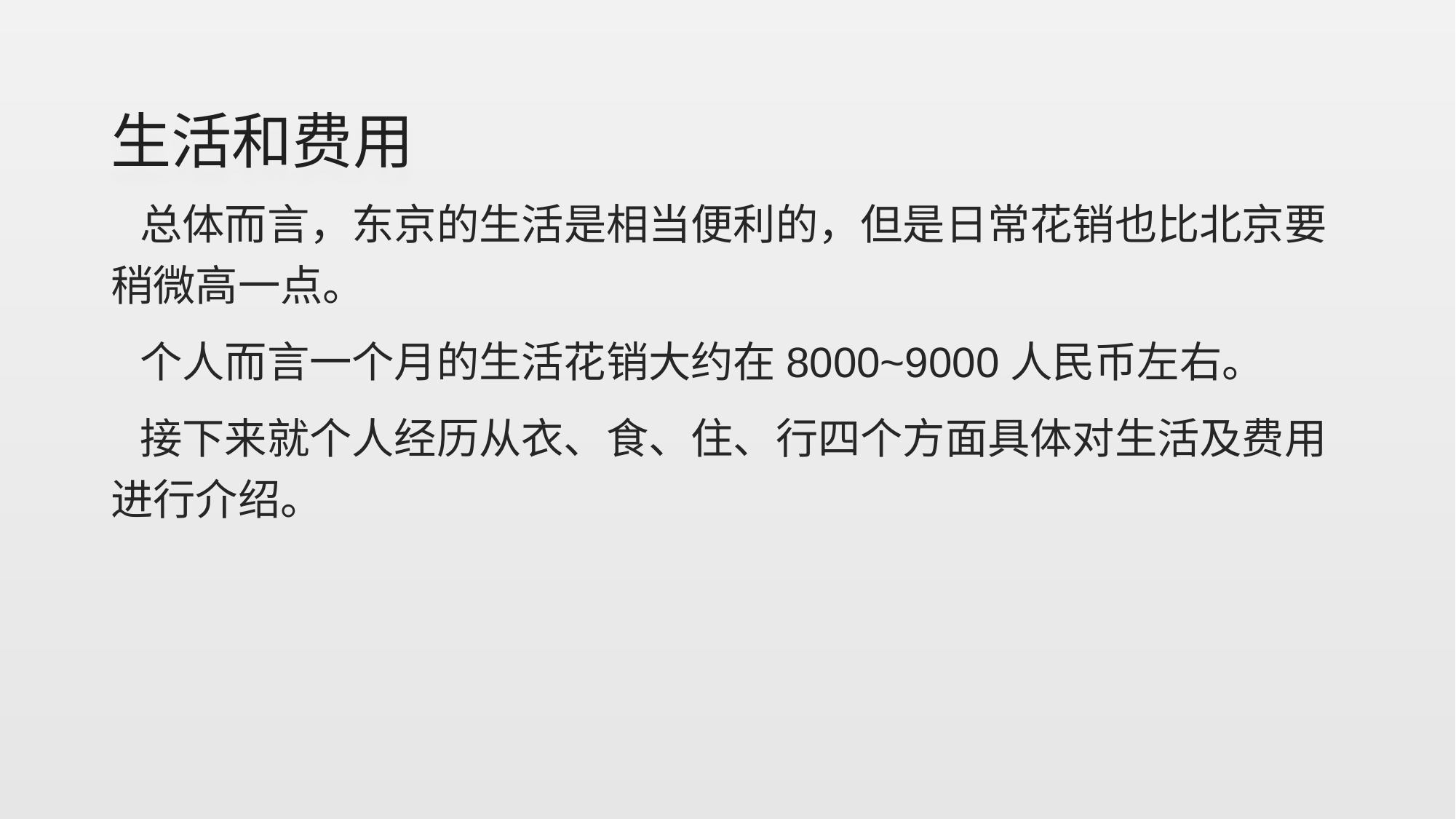

# 生活和费用
  总体而言，东京的生活是相当便利的，但是日常花销也比北京要稍微高一点。
  个人而言一个月的生活花销大约在8000~9000人民币左右。
  接下来就个人经历从衣、食、住、行四个方面具体对生活及费用进行介绍。